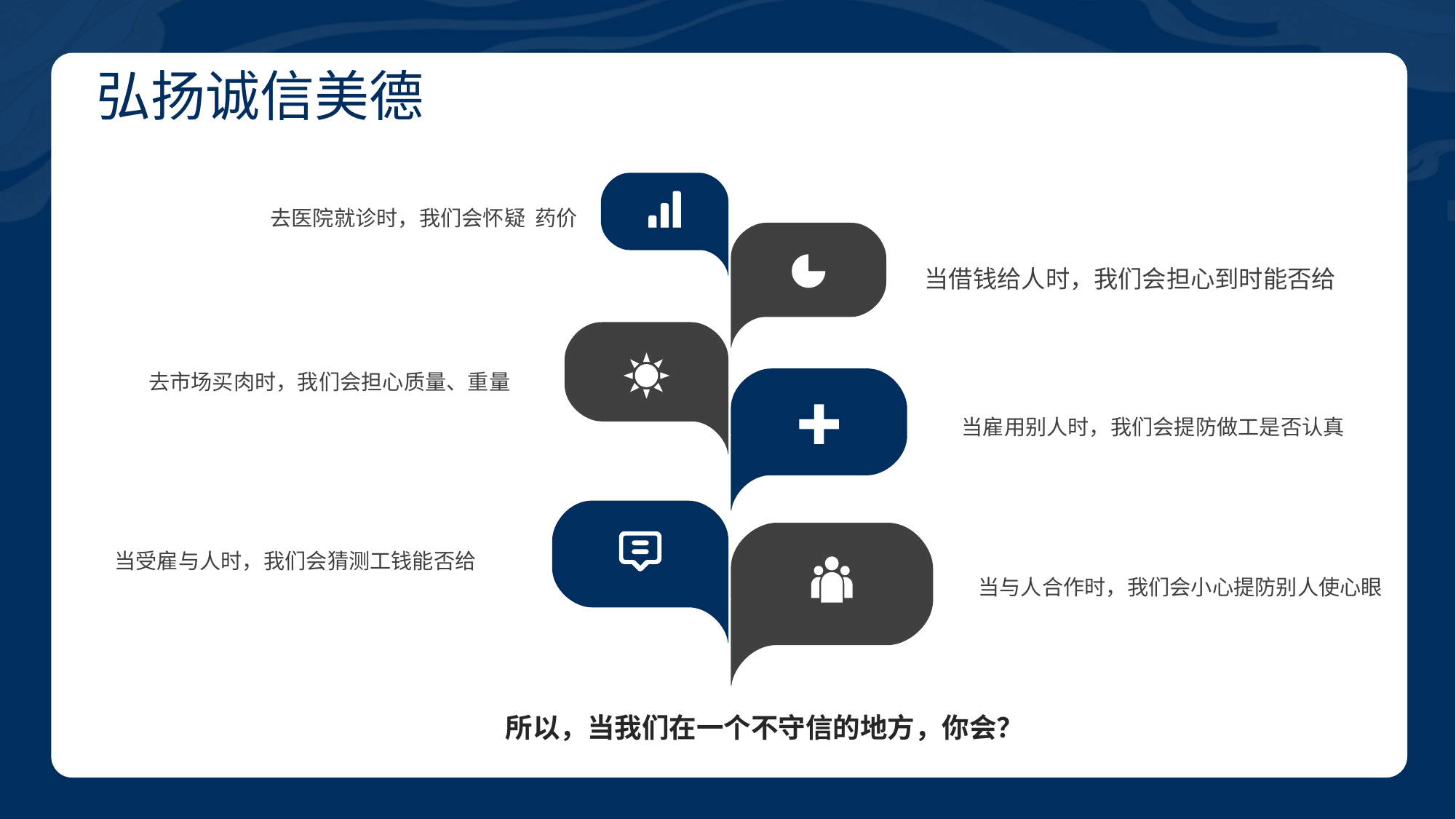

BY YUSHEN
弘扬诚信美德

去医院就诊时，我们会怀疑  药价

当借钱给人时，我们会担心到时能否给

去市场买肉时，我们会担心质量、重量

当雇用别人时，我们会提防做工是否认真

当受雇与人时，我们会猜测工钱能否给

当与人合作时，我们会小心提防别人使心眼

所以，当我们在一个不守信的地方，你会？